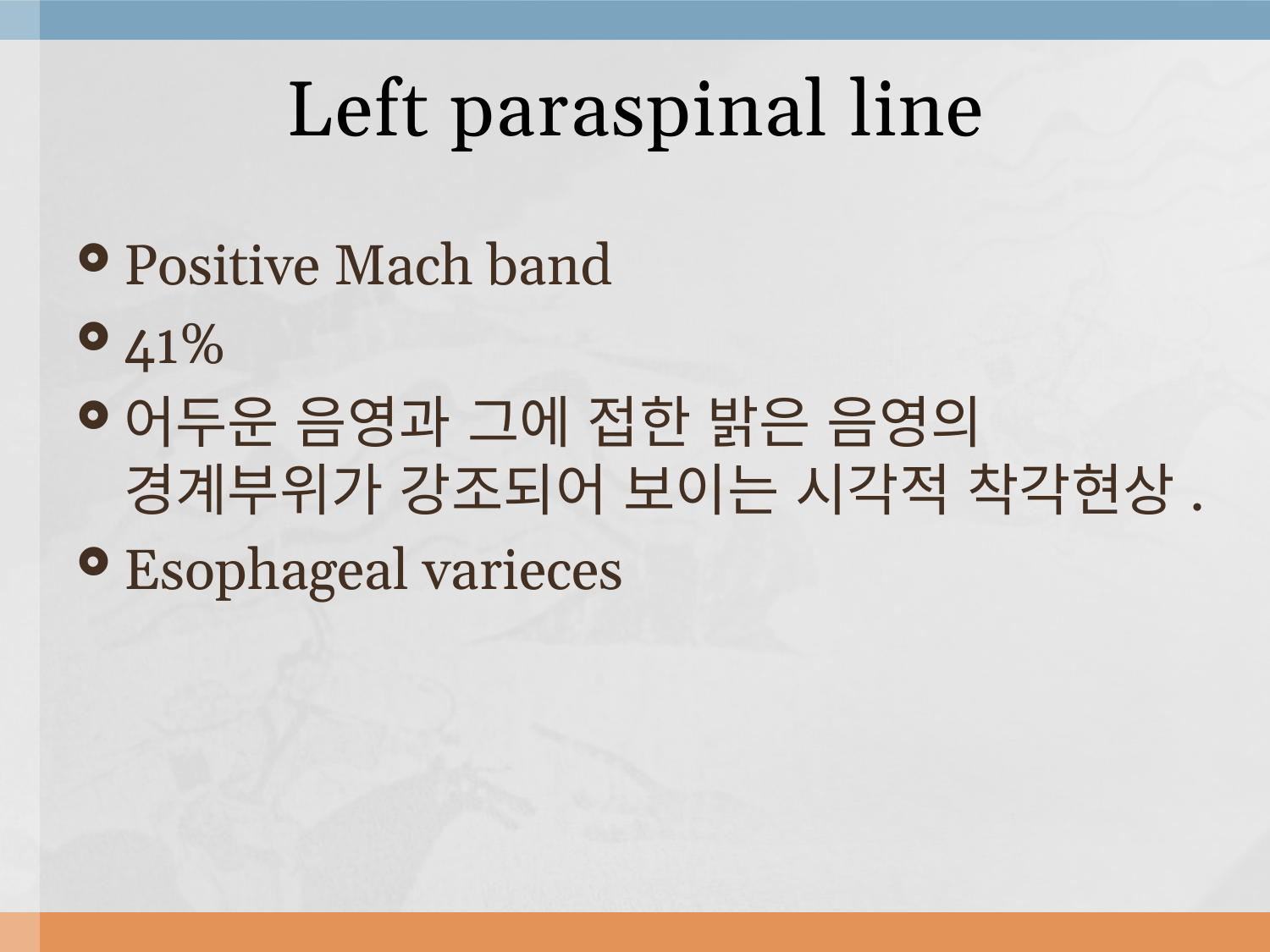

# Left paraspinal line
Positive Mach band
41%
어두운 음영과 그에 접한 밝은 음영의 경계부위가 강조되어 보이는 시각적 착각현상.
Esophageal varieces